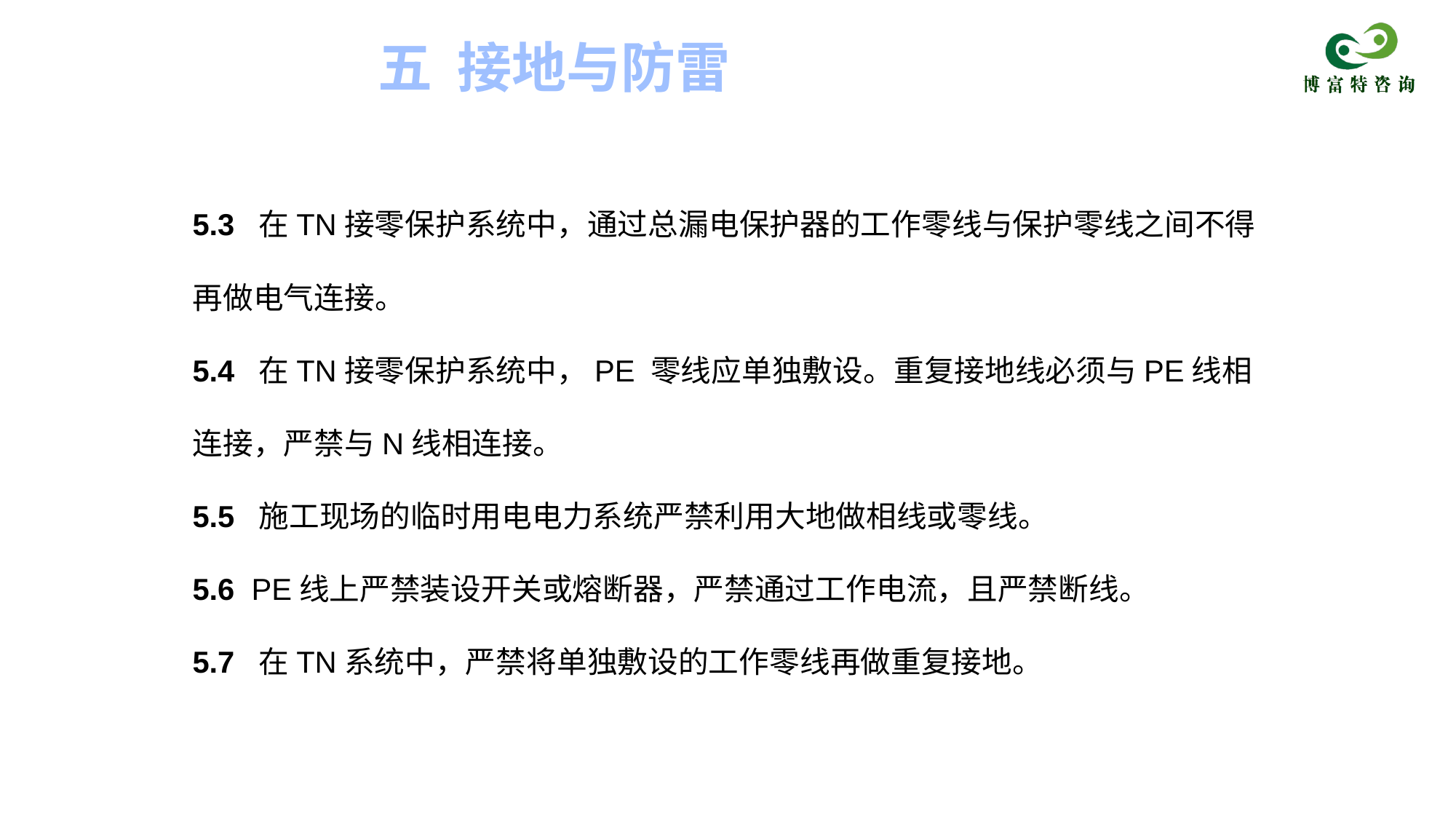

五  接地与防雷
5.3  在TN接零保护系统中，通过总漏电保护器的工作零线与保护零线之间不得再做电气连接。
5.4  在TN接零保护系统中，PE 零线应单独敷设。重复接地线必须与PE线相连接，严禁与N线相连接。
5.5  施工现场的临时用电电力系统严禁利用大地做相线或零线。
5.6  PE线上严禁装设开关或熔断器，严禁通过工作电流，且严禁断线。
5.7  在TN系统中，严禁将单独敷设的工作零线再做重复接地。